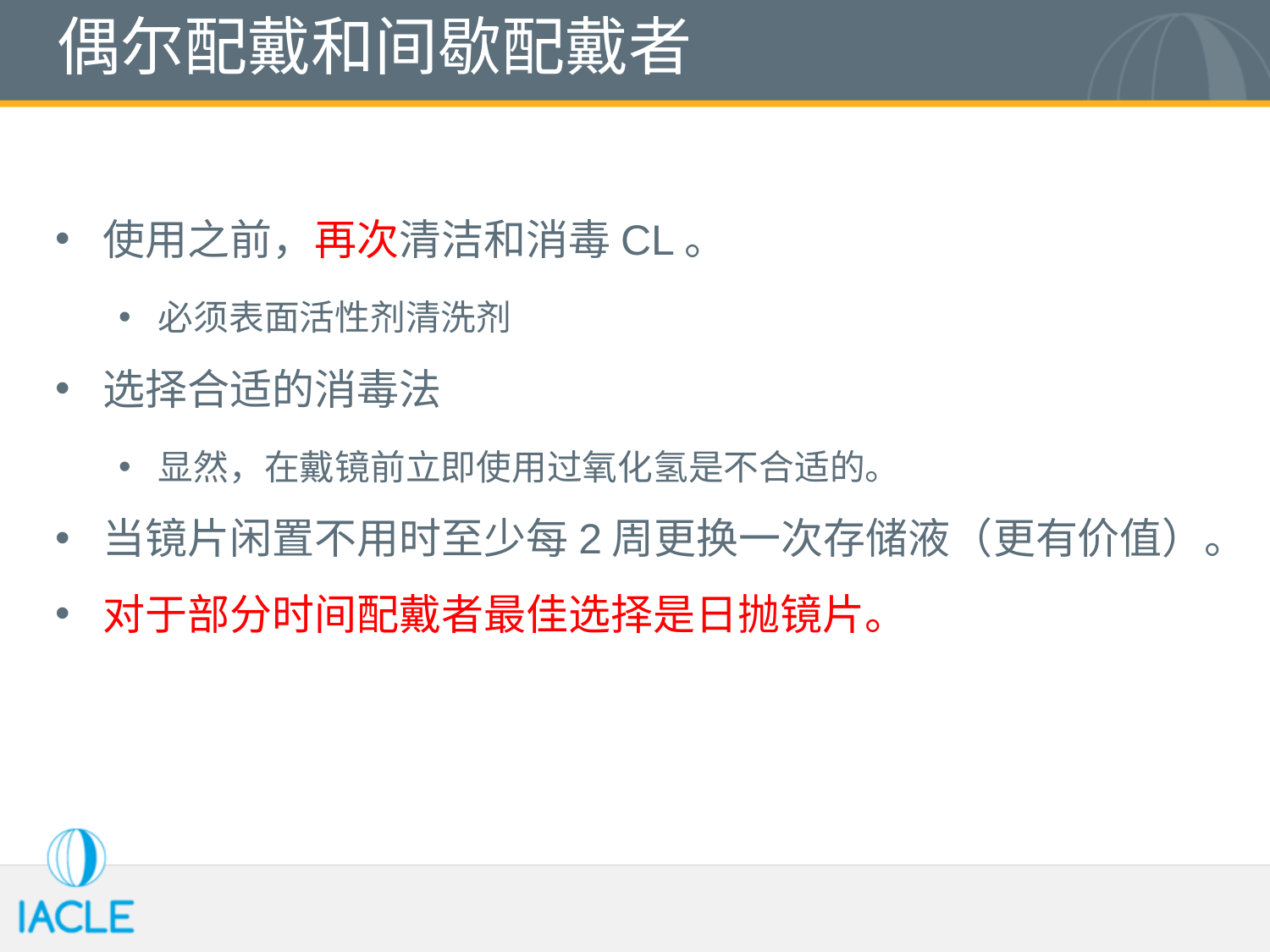

# 偶尔配戴和间歇配戴者
使用之前，再次清洁和消毒CL。
必须表面活性剂清洗剂
选择合适的消毒法
显然，在戴镜前立即使用过氧化氢是不合适的。
当镜片闲置不用时至少每2周更换一次存储液（更有价值）。
对于部分时间配戴者最佳选择是日抛镜片。